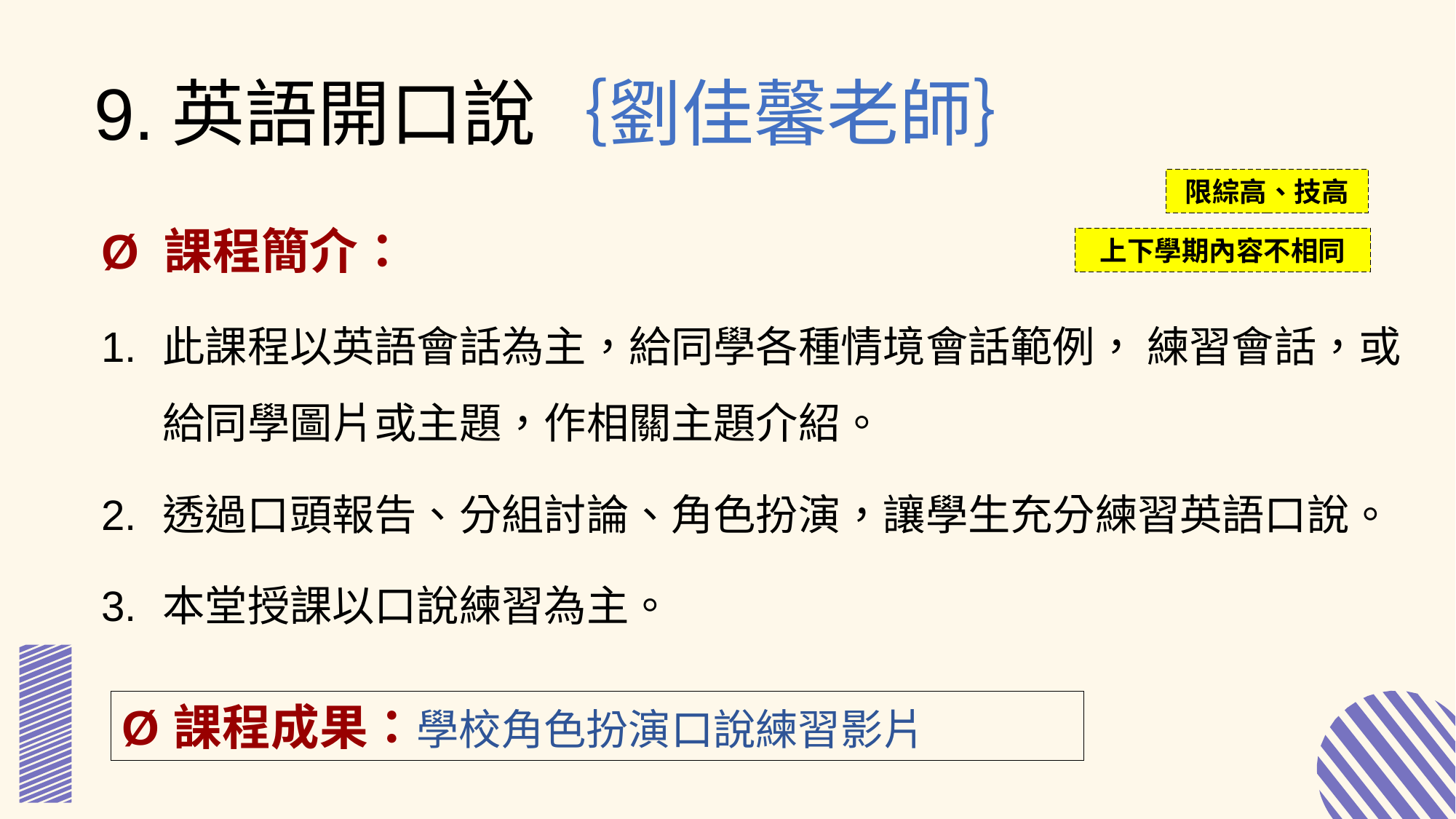

9.英語開口說｛劉佳馨老師｝
限綜高、技高
Ø 課程簡介：
此課程以英語會話為主，給同學各種情境會話範例， 練習會話，或給同學圖片或主題，作相關主題介紹。
透過口頭報告、分組討論、角色扮演，讓學生充分練習英語口說。
本堂授課以口說練習為主。
上下學期內容不相同
Ø 課程成果：學校角色扮演口說練習影片